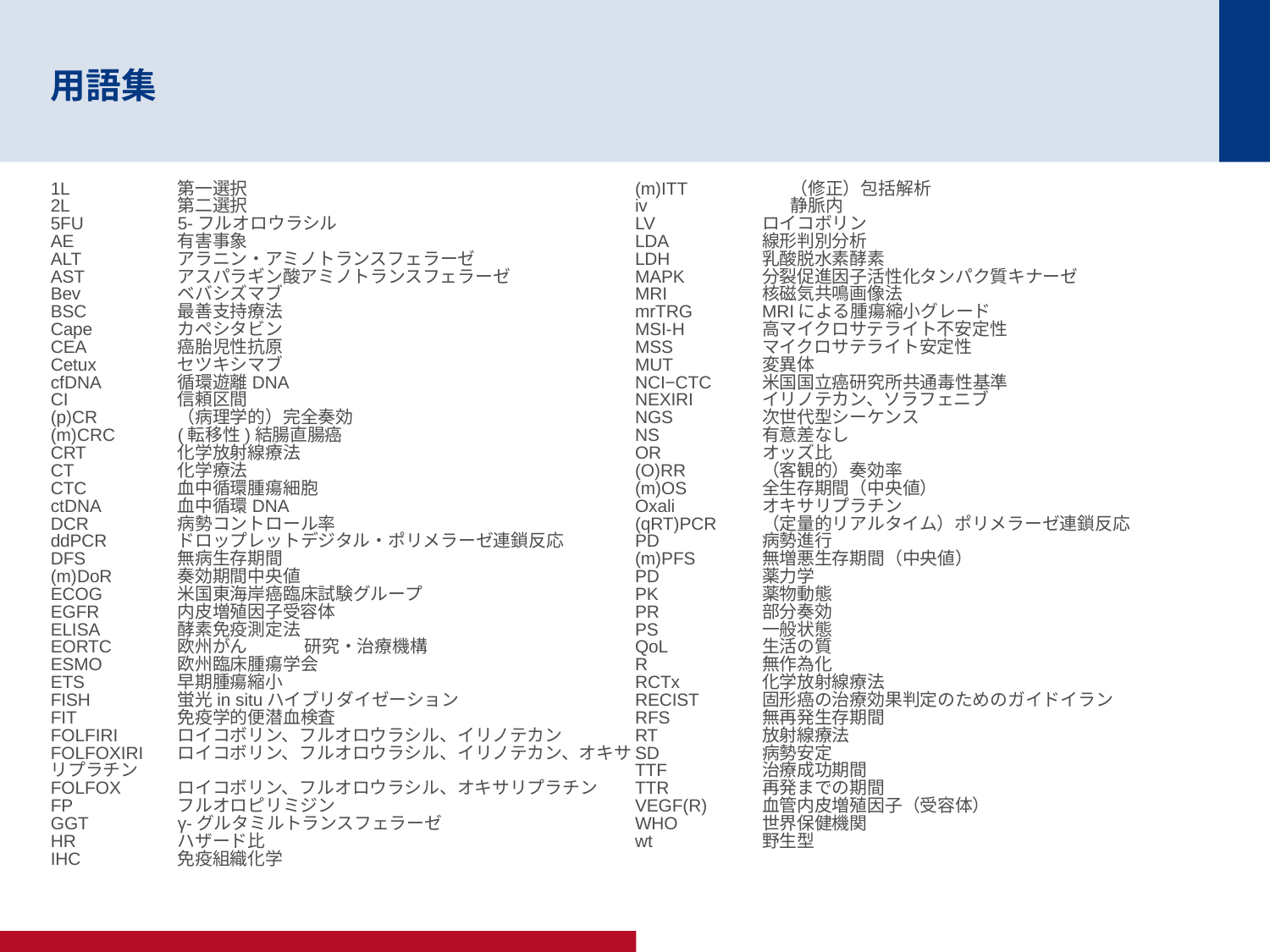

# 用語集
1L	第一選択
2L	第二選択
5FU	5-フルオロウラシル
AE	有害事象
ALT	アラニン・アミノトランスフェラーゼ
AST	アスパラギン酸アミノトランスフェラーゼ
Bev	ベバシズマブ
BSC	最善支持療法
Cape	カペシタビン
CEA	癌胎児性抗原
Cetux	セツキシマブ
cfDNA	循環遊離DNA
CI	信頼区間
(p)CR	（病理学的）完全奏効
(m)CRC	(転移性)結腸直腸癌
CRT	化学放射線療法
CT	化学療法
CTC	血中循環腫瘍細胞
ctDNA	血中循環DNA
DCR	病勢コントロール率
ddPCR	ドロップレットデジタル・ポリメラーゼ連鎖反応
DFS	無病生存期間
(m)DoR	奏効期間中央値
ECOG	米国東海岸癌臨床試験グループ
EGFR	内皮増殖因子受容体
ELISA	酵素免疫測定法
EORTC	欧州がん	研究・治療機構
ESMO	欧州臨床腫瘍学会
ETS	早期腫瘍縮小
FISH	蛍光in situハイブリダイゼーション
FIT	免疫学的便潜血検査
FOLFIRI	ロイコボリン、フルオロウラシル、イリノテカン
FOLFOXIRI 	ロイコボリン、フルオロウラシル、イリノテカン、オキサリプラチン
FOLFOX	ロイコボリン、フルオロウラシル、オキサリプラチン
FP	フルオロピリミジン
GGT	γ-グルタミルトランスフェラーゼ
HR	ハザード比
IHC	免疫組織化学
(m)ITT	     （修正）包括解析
iv	     静脈内
LV	ロイコボリン
LDA	線形判別分析
LDH	乳酸脱水素酵素
MAPK	分裂促進因子活性化タンパク質キナーゼ
MRI	核磁気共鳴画像法
mrTRG	MRIによる腫瘍縮小グレード
MSI-H	高マイクロサテライト不安定性
MSS	マイクロサテライト安定性
MUT	変異体
NCI−CTC	米国国立癌研究所共通毒性基準
NEXIRI	イリノテカン、ソラフェニブ
NGS	次世代型シーケンス
NS	有意差なし
OR	オッズ比
(O)RR	（客観的）奏効率
(m)OS	全生存期間（中央値）
Oxali	オキサリプラチン
(qRT)PCR	（定量的リアルタイム）ポリメラーゼ連鎖反応
PD	病勢進行
(m)PFS	無増悪生存期間（中央値）
PD	薬力学
PK 	薬物動態
PR	部分奏効
PS	一般状態
QoL	生活の質
R	無作為化
RCTx	化学放射線療法
RECIST	固形癌の治療効果判定のためのガイドイラン
RFS	無再発生存期間
RT	放射線療法
SD	病勢安定
TTF	治療成功期間
TTR	再発までの期間
VEGF(R)	血管内皮増殖因子（受容体）
WHO	世界保健機関
wt	野生型